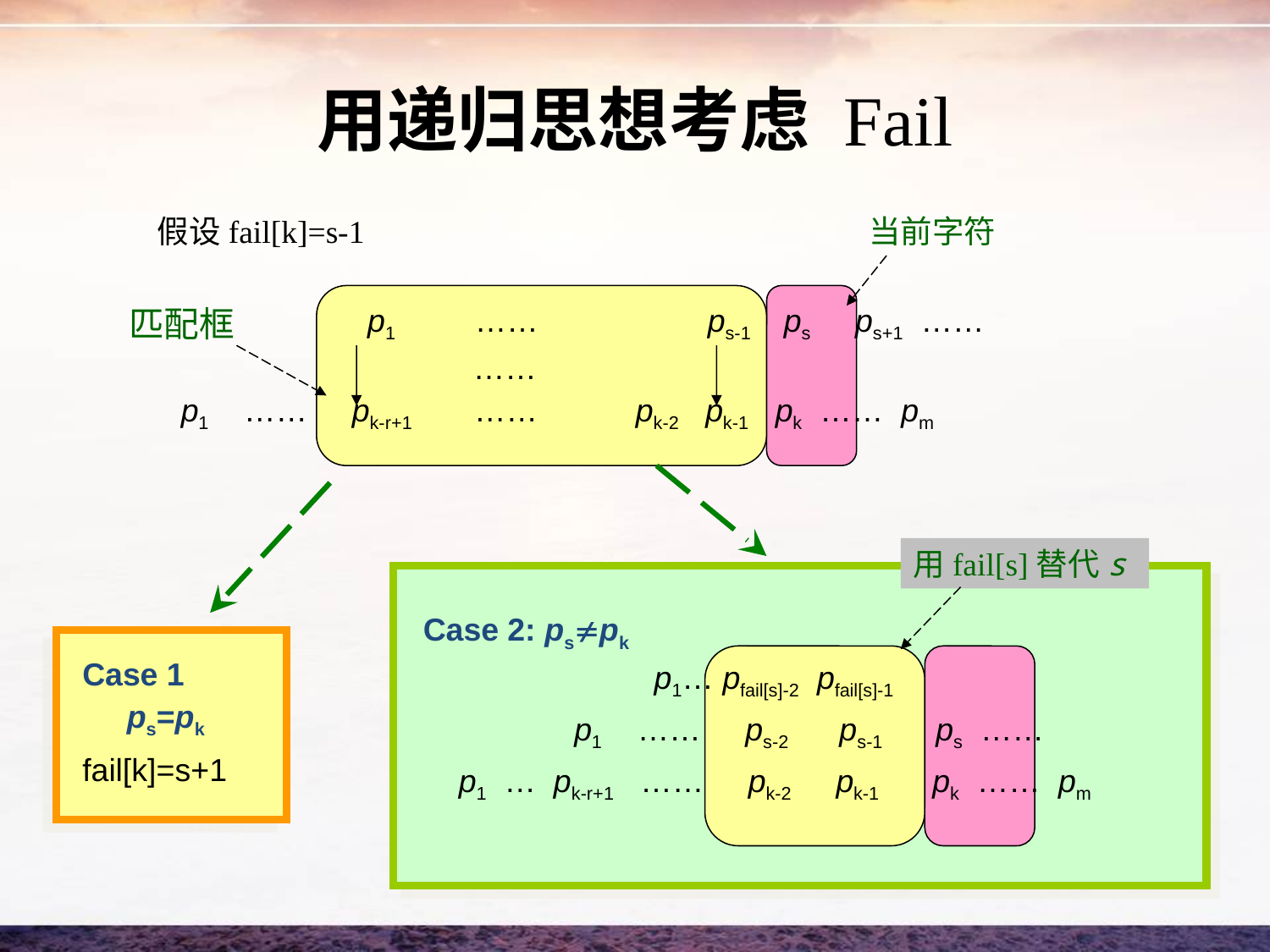

# 用递归思想考虑 Fail
假设fail[k]=s-1
当前字符

                          p1         ……                   ps-1     ps     ps+1  ……
                                      ……
     p1    ……     pk-r+1       ……           pk-2   pk-1   pk  ……  pm

匹配框

用fail[s]替代s

Case 2: ps≠pk
                          p1… pfail[s]-2  pfail[s]-1
                 p1    ……     ps-2       ps-1      ps  ……
    p1  …  pk-r+1   ……     pk-2     pk-1      pk  ……  pm

Case 1
     ps=pk
fail[k]=s+1